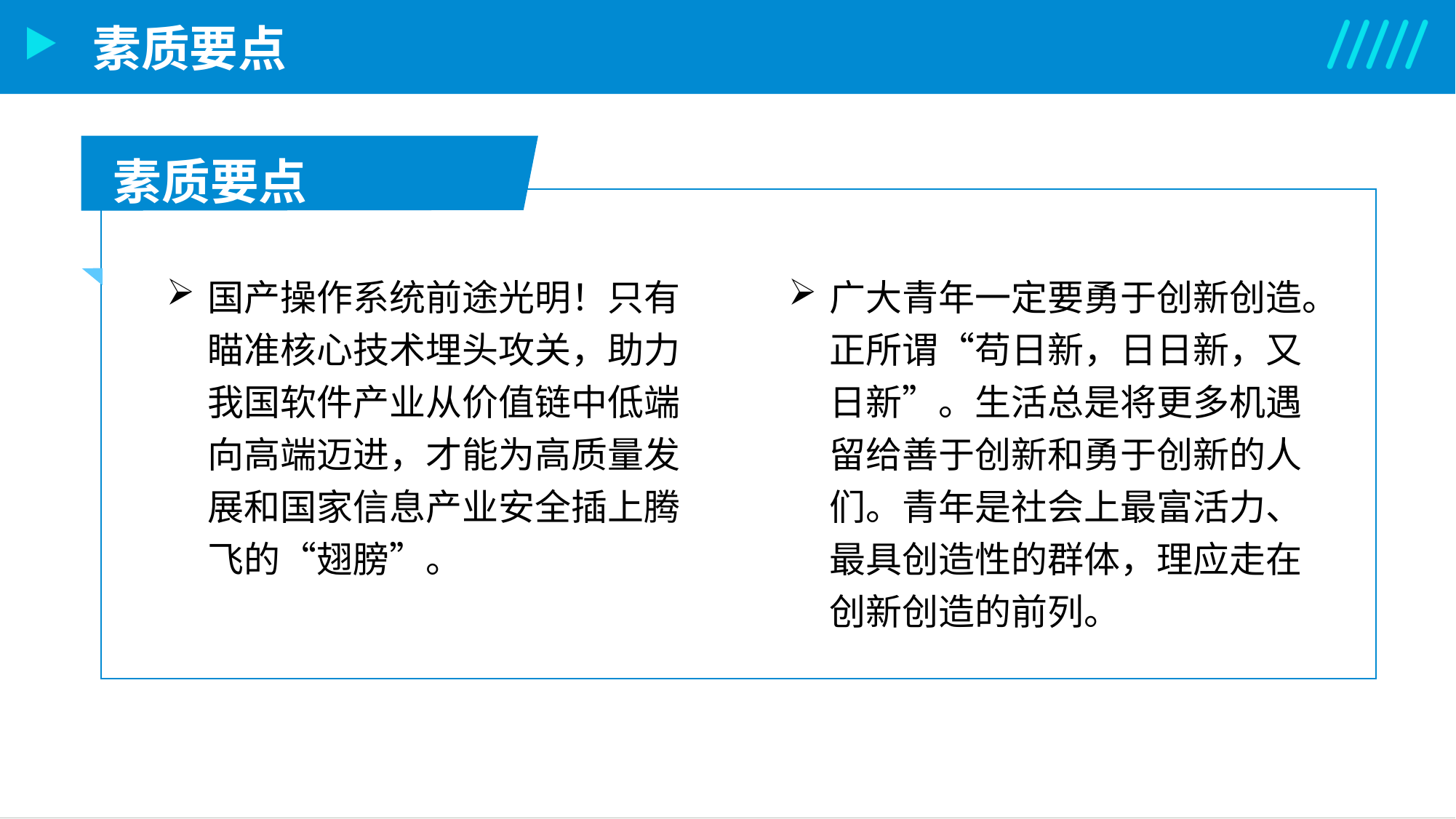

素质要点

素质要点

国产操作系统前途光明！只有瞄准核心技术埋头攻关，助力我国软件产业从价值链中低端向高端迈进，才能为高质量发展和国家信息产业安全插上腾飞的“翅膀”。

广大青年一定要勇于创新创造。正所谓“苟日新，日日新，又日新”。生活总是将更多机遇留给善于创新和勇于创新的人们。青年是社会上最富活力、最具创造性的群体，理应走在创新创造的前列。